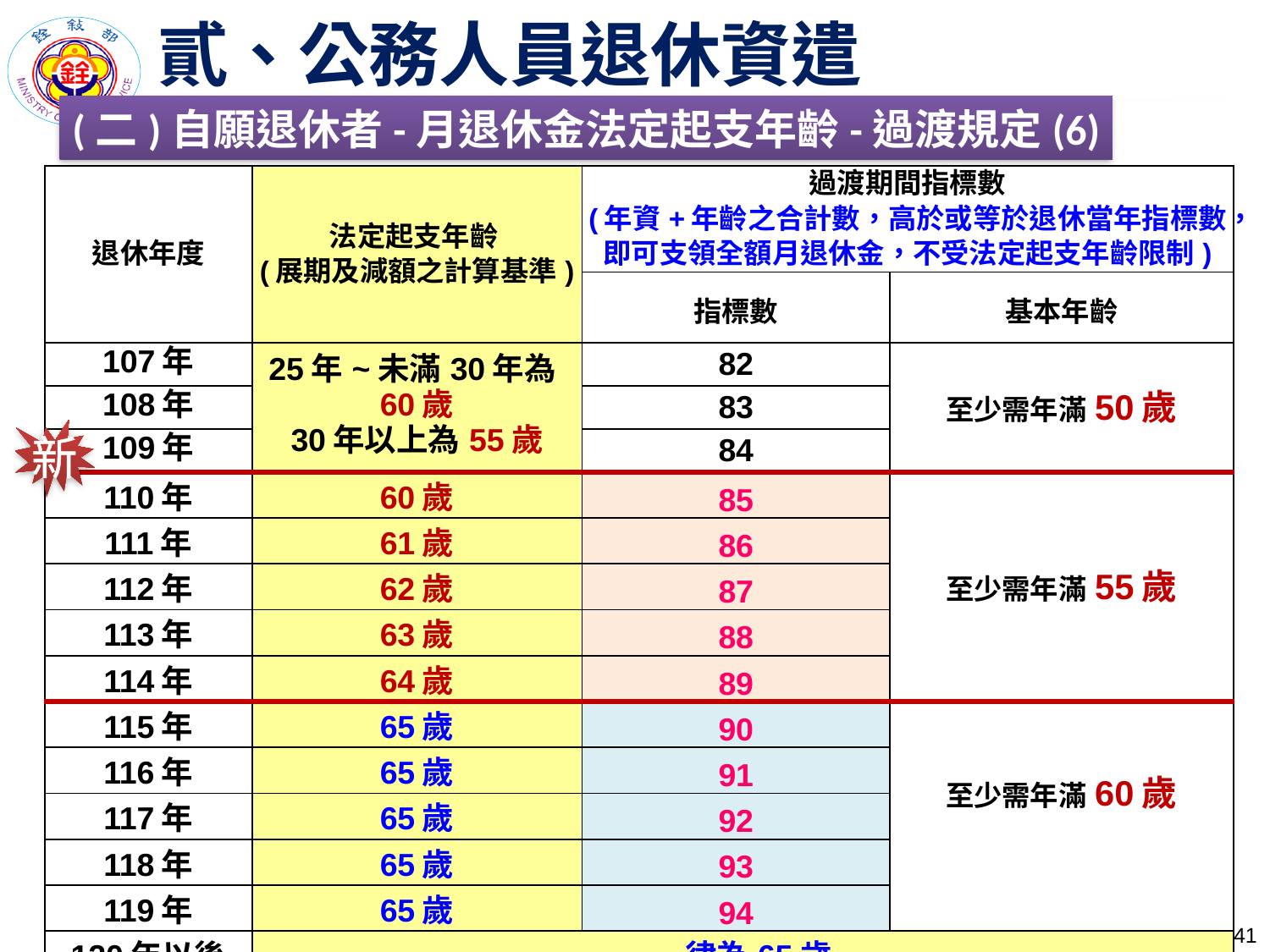

貳、公務人員退休資遣
(二)自願退休者-月退休金法定起支年齡-過渡規定(6)
| 退休年度 | 法定起支年齡 (展期及減額之計算基準) | 過渡期間指標數 (年資+年齡之合計數，高於或等於退休當年指標數，即可支領全額月退休金，不受法定起支年齡限制) |  |
| --- | --- | --- | --- |
|  |  | 指標數 | 基本年齡 |
| 107年 | 25年~未滿30年為60歲 30年以上為55歲 | 82 | 至少需年滿50歲 |
| 108年 |  | 83 |  |
| 109年 |  | 84 |  |
| 110年 | 60歲 | 85 | 至少需年滿55歲 |
| 111年 | 61歲 | 86 |  |
| 112年 | 62歲 | 87 |  |
| 113年 | 63歲 | 88 |  |
| 114年 | 64歲 | 89 |  |
| 115年 | 65歲 | 90 | 至少需年滿60歲 |
| 116年 | 65歲 | 91 |  |
| 117年 | 65歲 | 92 |  |
| 118年 | 65歲 | 93 |  |
| 119年 | 65歲 | 94 |  |
| 120年以後 | 一律為65歲 |  |  |
新
41